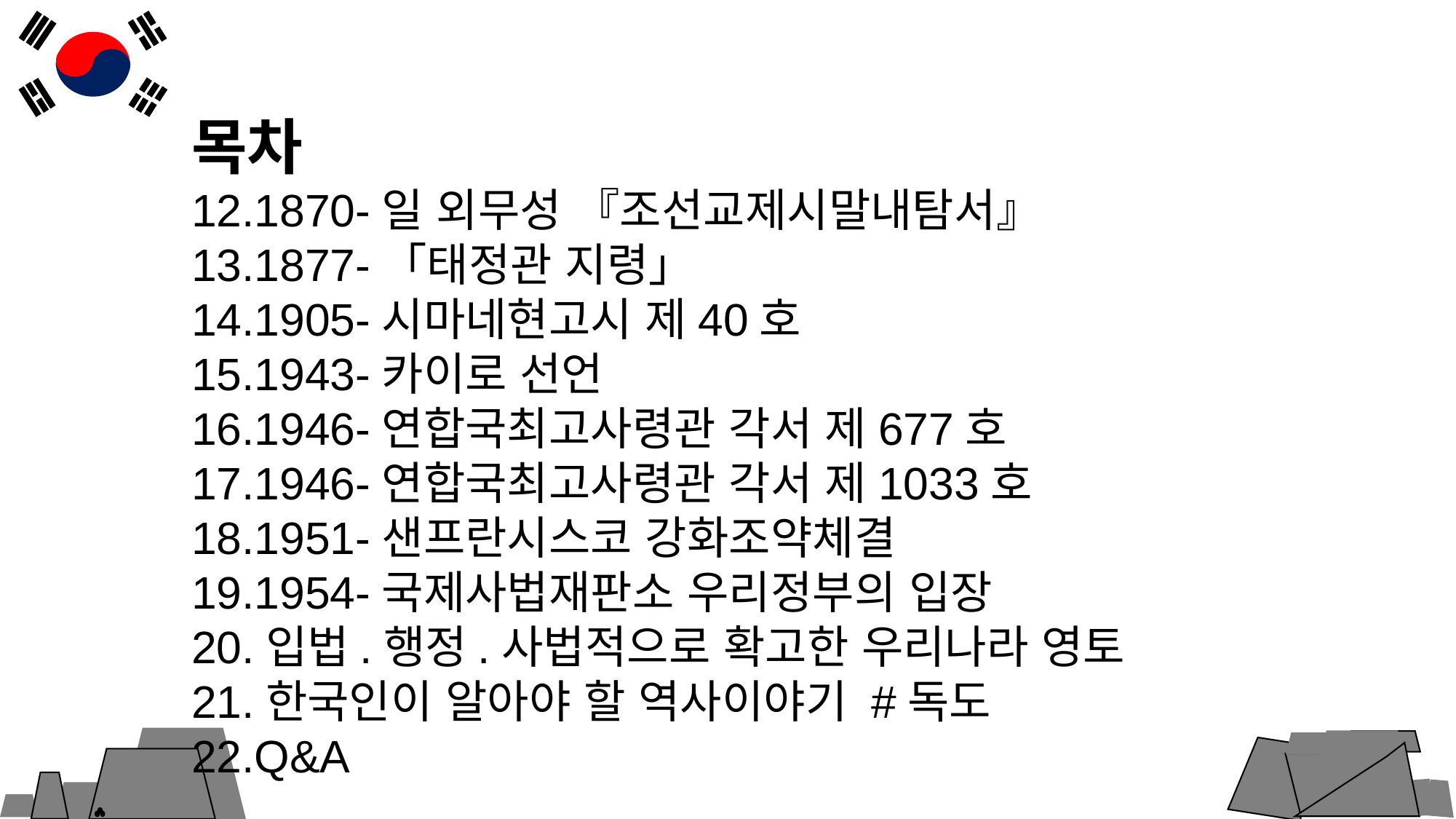

목차
12.1870-일 외무성 『조선교제시말내탐서』
13.1877-「태정관 지령」
14.1905-시마네현고시 제40호
15.1943-카이로 선언
16.1946-연합국최고사령관 각서 제677호
17.1946-연합국최고사령관 각서 제1033호
18.1951-샌프란시스코 강화조약체결
19.1954-국제사법재판소 우리정부의 입장
20.입법.행정.사법적으로 확고한 우리나라 영토
21.한국인이 알아야 할 역사이야기 #독도
22.Q&A